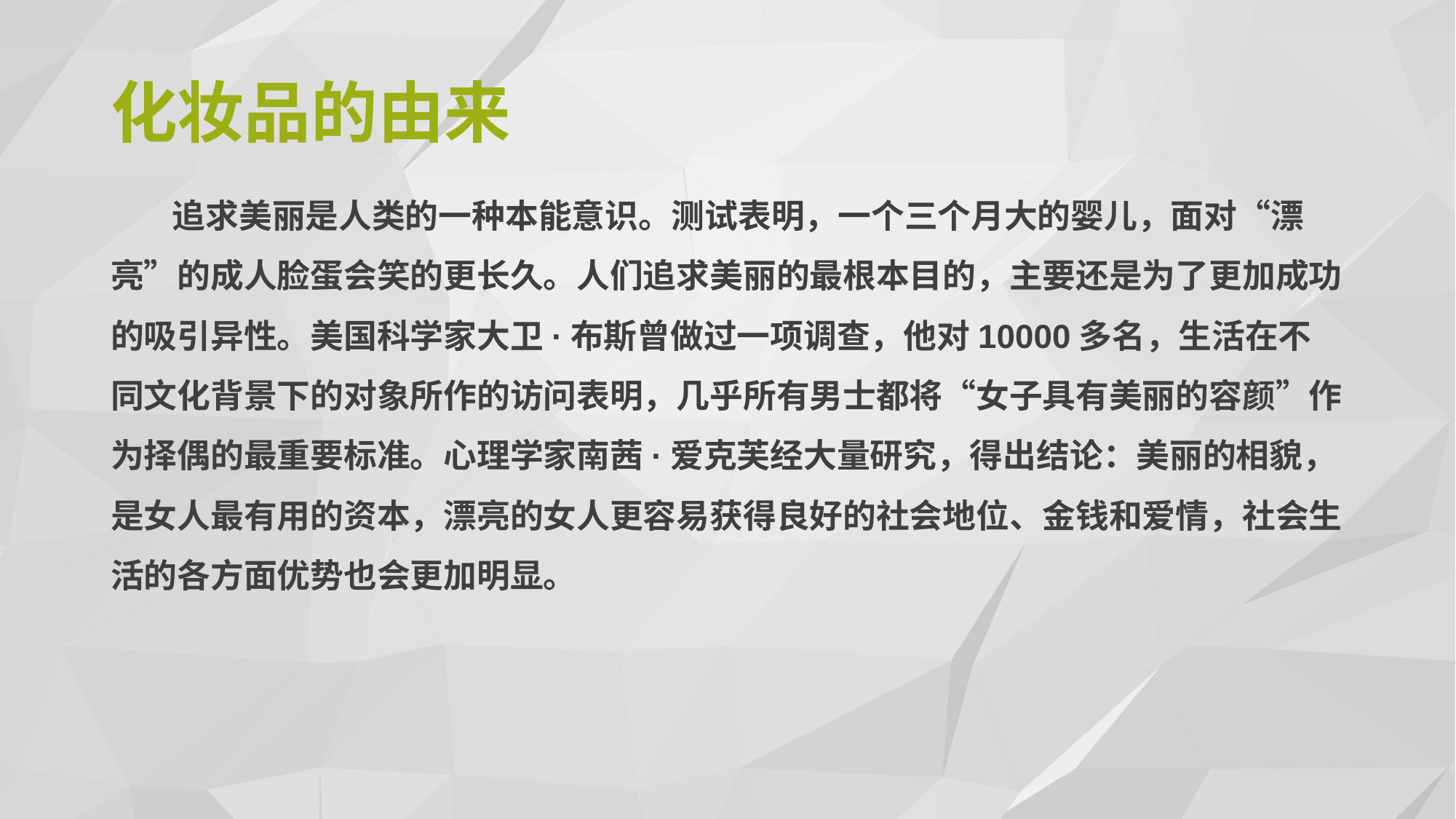

化妆品的由来
       追求美丽是人类的一种本能意识。测试表明，一个三个月大的婴儿，面对“漂亮”的成人脸蛋会笑的更长久。人们追求美丽的最根本目的，主要还是为了更加成功的吸引异性。美国科学家大卫·布斯曾做过一项调查，他对10000多名，生活在不同文化背景下的对象所作的访问表明，几乎所有男士都将“女子具有美丽的容颜”作为择偶的最重要标准。心理学家南茜·爱克芙经大量研究，得出结论：美丽的相貌，是女人最有用的资本，漂亮的女人更容易获得良好的社会地位、金钱和爱情，社会生活的各方面优势也会更加明显。